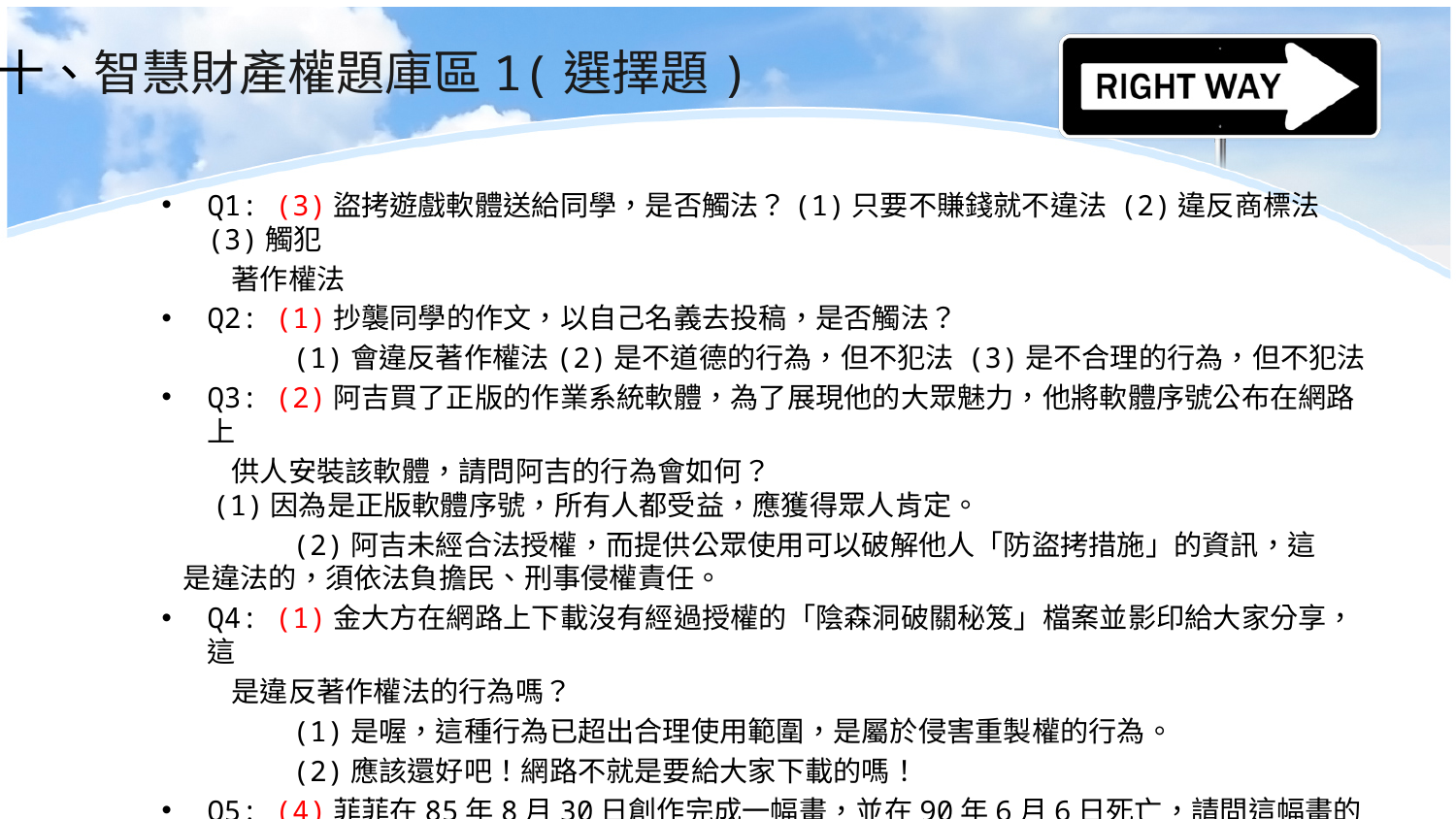

# 十、智慧財產權題庫區1(選擇題)
Q1: (3)盜拷遊戲軟體送給同學，是否觸法？(1)只要不賺錢就不違法 (2)違反商標法 (3)觸犯
          著作權法
Q2: (1)抄襲同學的作文，以自己名義去投稿，是否觸法？
            (1)會違反著作權法(2)是不道德的行為，但不犯法 (3)是不合理的行為，但不犯法
Q3: (2)阿吉買了正版的作業系統軟體，為了展現他的大眾魅力，他將軟體序號公布在網路上
          供人安裝該軟體，請問阿吉的行為會如何？
       (1)因為是正版軟體序號，所有人都受益，應獲得眾人肯定。
            (2)阿吉未經合法授權，而提供公眾使用可以破解他人「防盜拷措施」的資訊，這
               是違法的，須依法負擔民、刑事侵權責任。
Q4: (1)金大方在網路上下載沒有經過授權的「陰森洞破關秘笈」檔案並影印給大家分享，這
          是違反著作權法的行為嗎？
            (1)是喔，這種行為已超出合理使用範圍，是屬於侵害重製權的行為。
            (2)應該還好吧！網路不就是要給大家下載的嗎！
Q5: (4)菲菲在85年8月30日創作完成一幅畫，並在90年6月6日死亡，請問這幅畫的著作財產權
          存續至哪一天？
       (1) 135年8月30日     (2) 135年12月31日    (3) 140年6月6日   (4) 140年12月31日